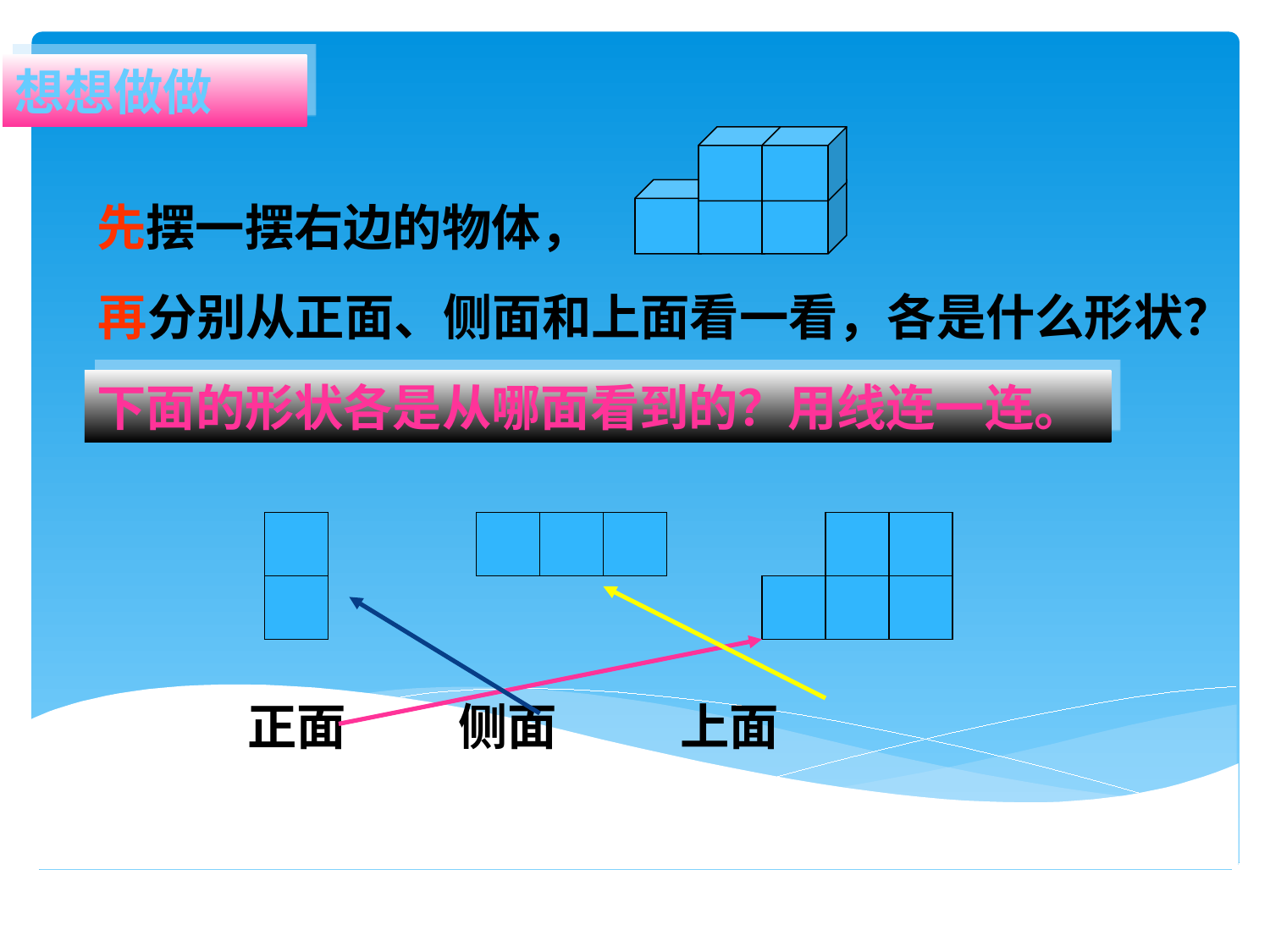

想想做做

先摆一摆右边的物体，
再分别从正面、侧面和上面看一看，各是什么形状？
下面的形状各是从哪面看到的？用线连一连。

  正面          侧面           上面